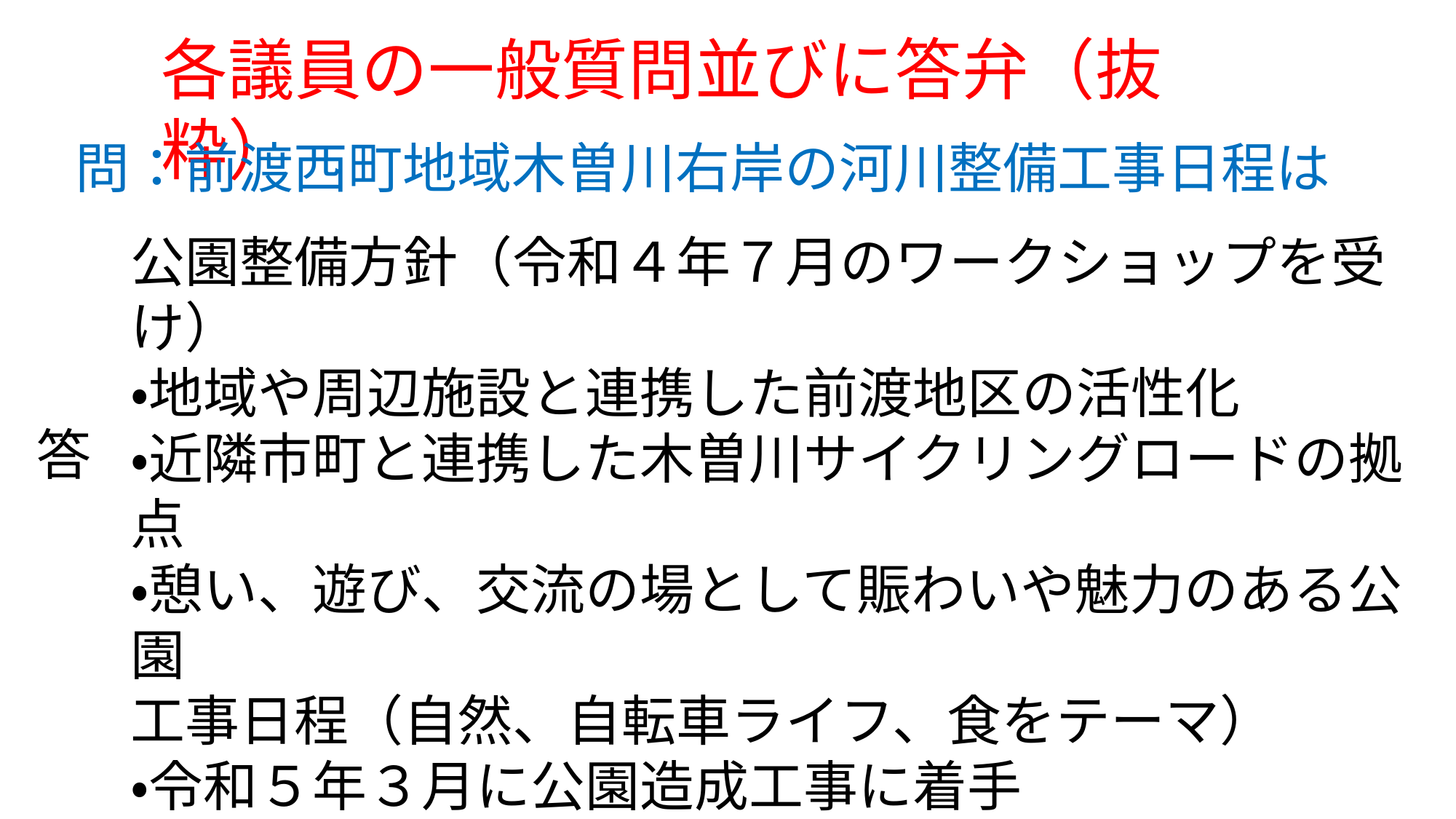

各議員の一般質問並びに答弁（抜粋）
問：前渡西町地域木曽川右岸の河川整備工事日程は
公園整備方針（令和４年７月のワークショップを受け）
・地域や周辺施設と連携した前渡地区の活性化
・近隣市町と連携した木曽川サイクリングロードの拠点
・憩い、遊び、交流の場として賑わいや魅力のある公園
工事日程（自然、自転車ライフ、食をテーマ）
・令和５年３月に公園造成工事に着手
・１１月頃より公園施設整備
・令和６年１２月オープンを目指す
答